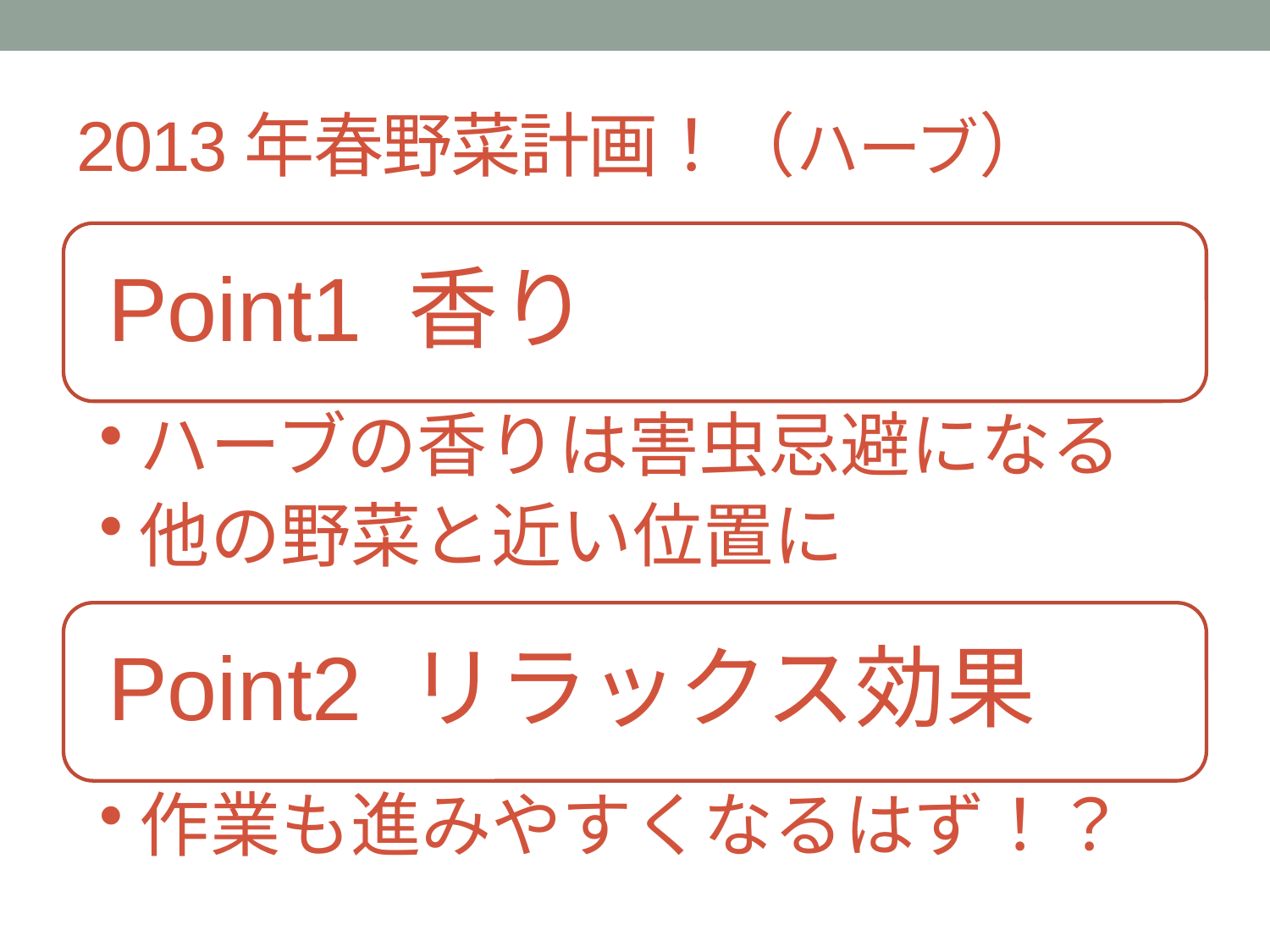

# 2013年春野菜計画！（ハーブ）
Point1 香り
ハーブの香りは害虫忌避になる
他の野菜と近い位置に
Point2 リラックス効果
作業も進みやすくなるはず！？